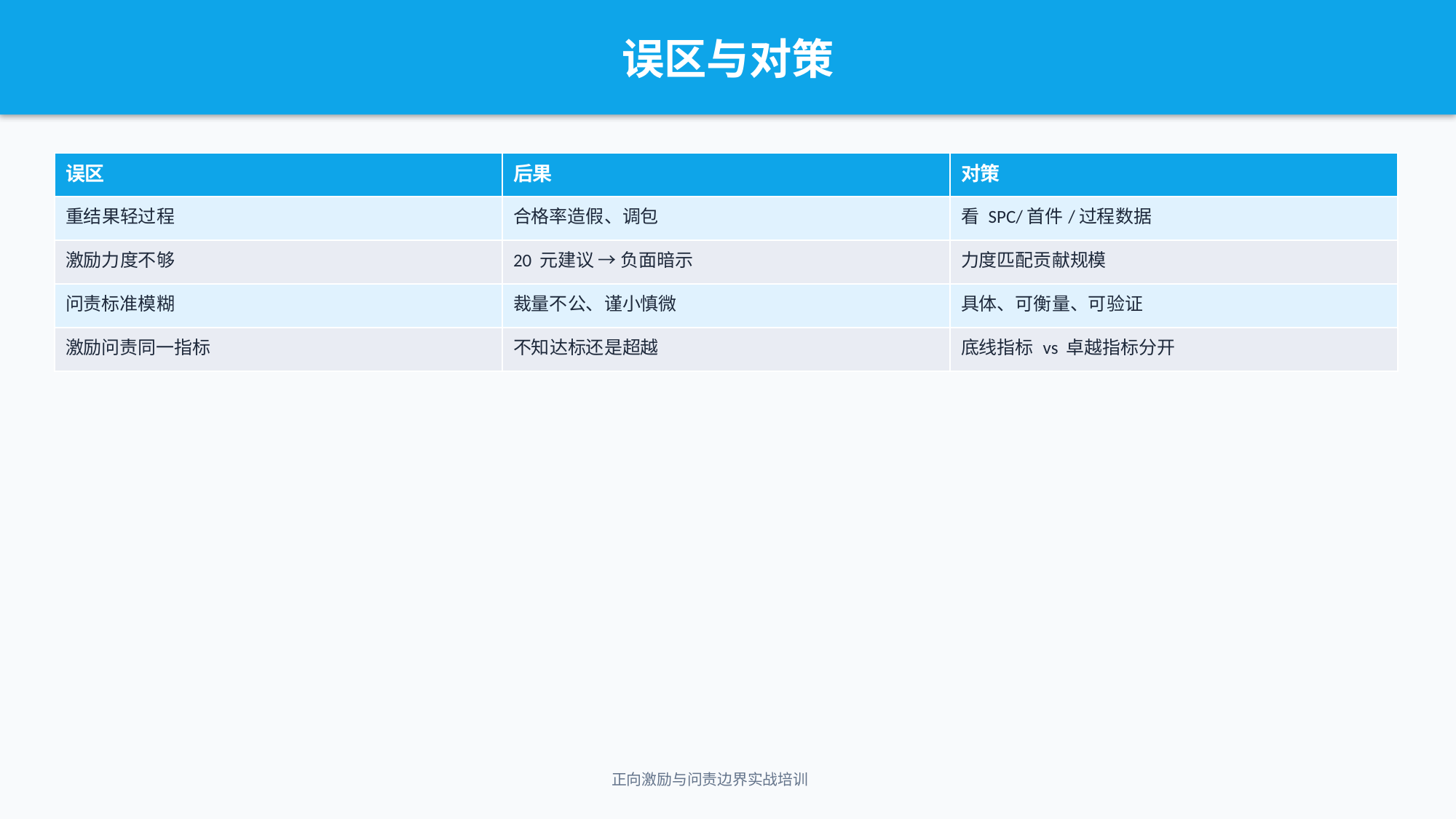

误区与对策
| 误区 | 后果 | 对策 |
| --- | --- | --- |
| 重结果轻过程 | 合格率造假、调包 | 看 SPC/首件/过程数据 |
| 激励力度不够 | 20 元建议 → 负面暗示 | 力度匹配贡献规模 |
| 问责标准模糊 | 裁量不公、谨小慎微 | 具体、可衡量、可验证 |
| 激励问责同一指标 | 不知达标还是超越 | 底线指标 vs 卓越指标分开 |
正向激励与问责边界实战培训